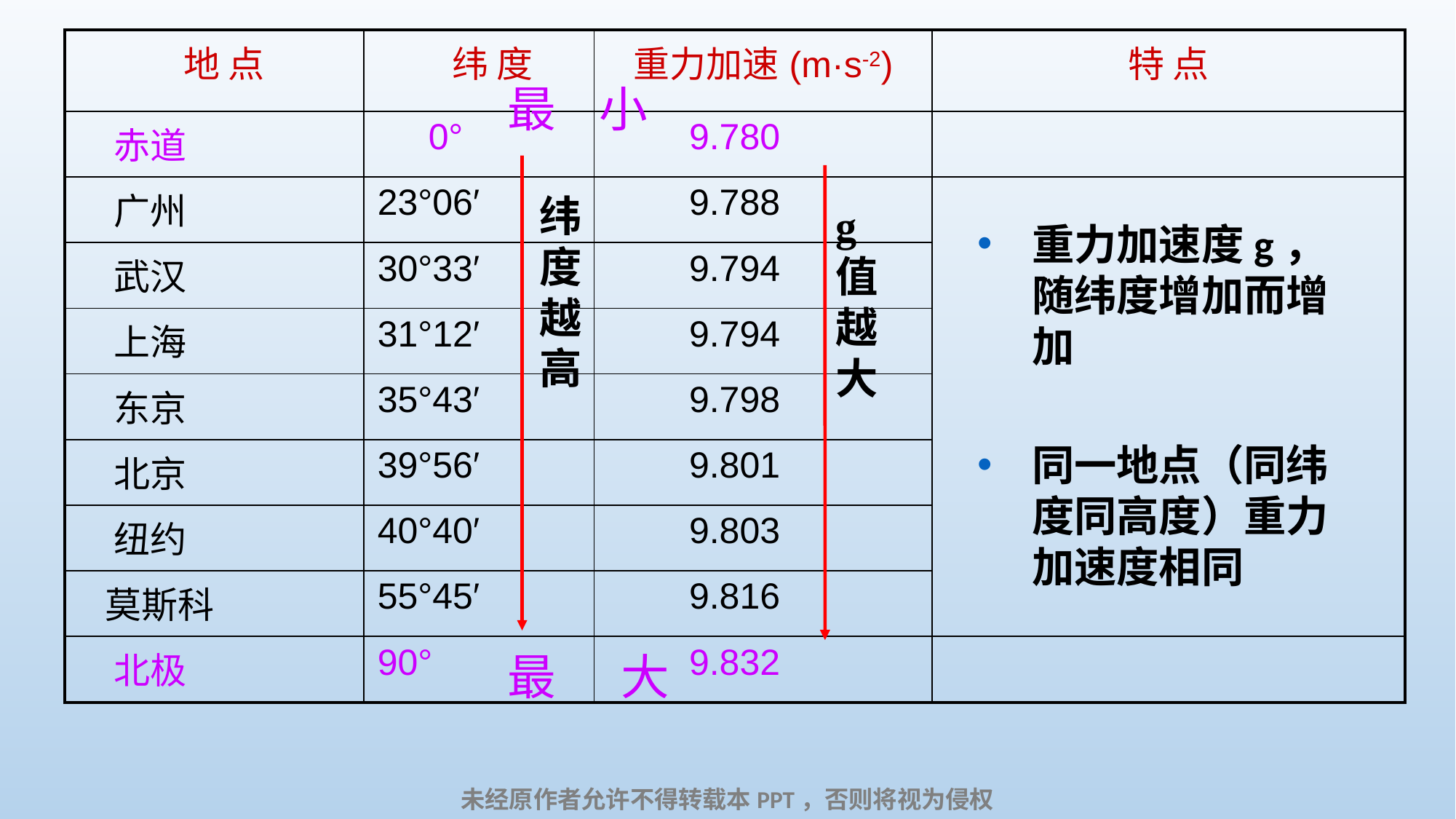

| 地 点 | 纬 度 | 重力加速(m·s-2) | 特 点 |
| --- | --- | --- | --- |
| 赤道 | 0° | 9.780 |  |
| 广州 | 23°06′ | 9.788 |  |
| 武汉 | 30°33′ | 9.794 |  |
| 上海 | 31°12′ | 9.794 |  |
| 东京 | 35°43′ | 9.798 |  |
| 北京 | 39°56′ | 9.801 |  |
| 纽约 | 40°40′ | 9.803 |  |
| 莫斯科 | 55°45′ | 9.816 |  |
| 北极 | 90° | 9.832 |  |

最    小

纬
度
越
高
g
值
越
大
重力加速度g，随纬度增加而增加

同一地点（同纬度同高度）重力加速度相同
最      大
未经原作者允许不得转载本PPT，否则将视为侵权